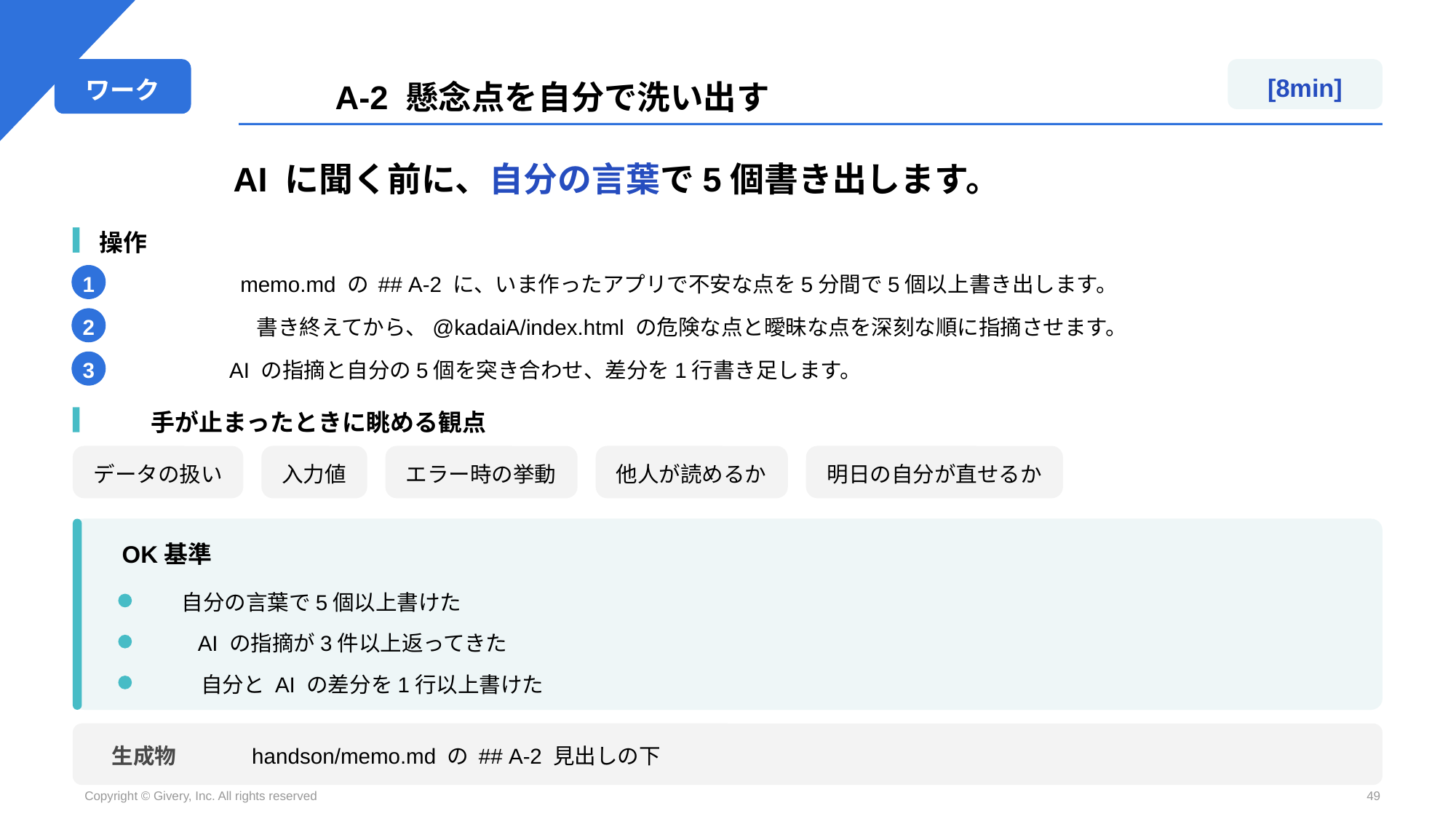

[8min]
ワーク
A-2 懸念点を自分で洗い出す

AI に聞く前に、自分の言葉で5個書き出します。

操作

1
memo.md の ## A-2 に、いま作ったアプリで不安な点を5分間で5個以上書き出します。

2
書き終えてから、@kadaiA/index.html の危険な点と曖昧な点を深刻な順に指摘させます。

3
AI の指摘と自分の5個を突き合わせ、差分を1行書き足します。

手が止まったときに眺める観点

データの扱い
入力値
エラー時の挙動
他人が読めるか
明日の自分が直せるか

OK基準
自分の言葉で5個以上書けた

AI の指摘が3件以上返ってきた

自分と AI の差分を1行以上書けた

生成物
handson/memo.md の ## A-2 見出しの下
Copyright © Givery, Inc. All rights reserved
49